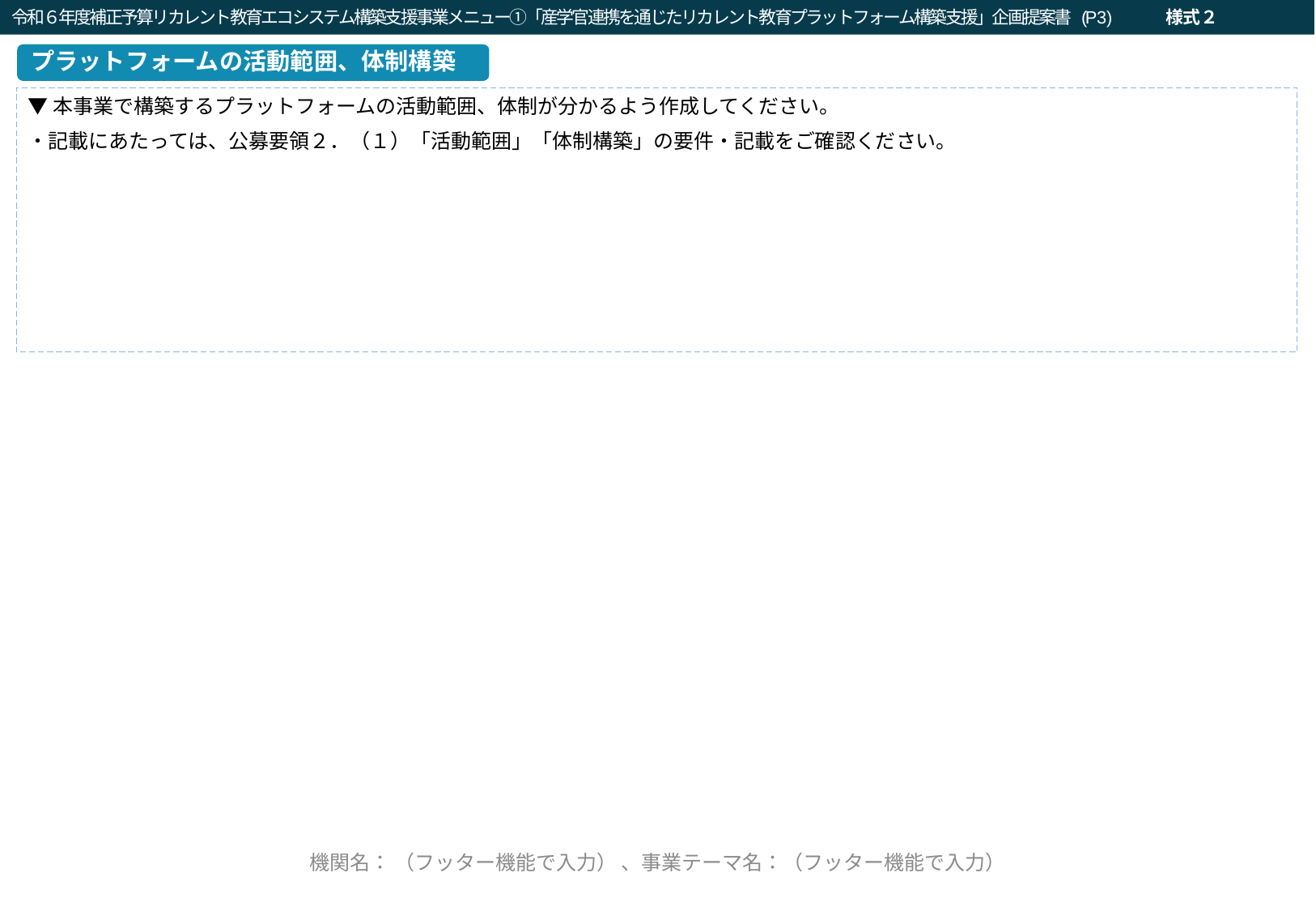

令和６年度補正予算リカレント教育エコシステム構築支援事業メニュー①「産学官連携を通じたリカレント教育プラットフォーム構築支援」企画提案書 (P3)　　　様式２
令和２年度「就職・転職支援のための大学リカレント教育推進事業（就職・転職支援のためのリカレント教育プログラムの開発・実施）」企画提案書（a：求職支援）(P3)
プラットフォームの活動範囲、体制構築
▼本事業で構築するプラットフォームの活動範囲、体制が分かるよう作成してください。
・記載にあたっては、公募要領２．（１）「活動範囲」「体制構築」の要件・記載をご確認ください。

←フッターを以後のページ全てに必ず記入
機関名： （フッター機能で入力） 、事業テーマ名：（フッター機能で入力）